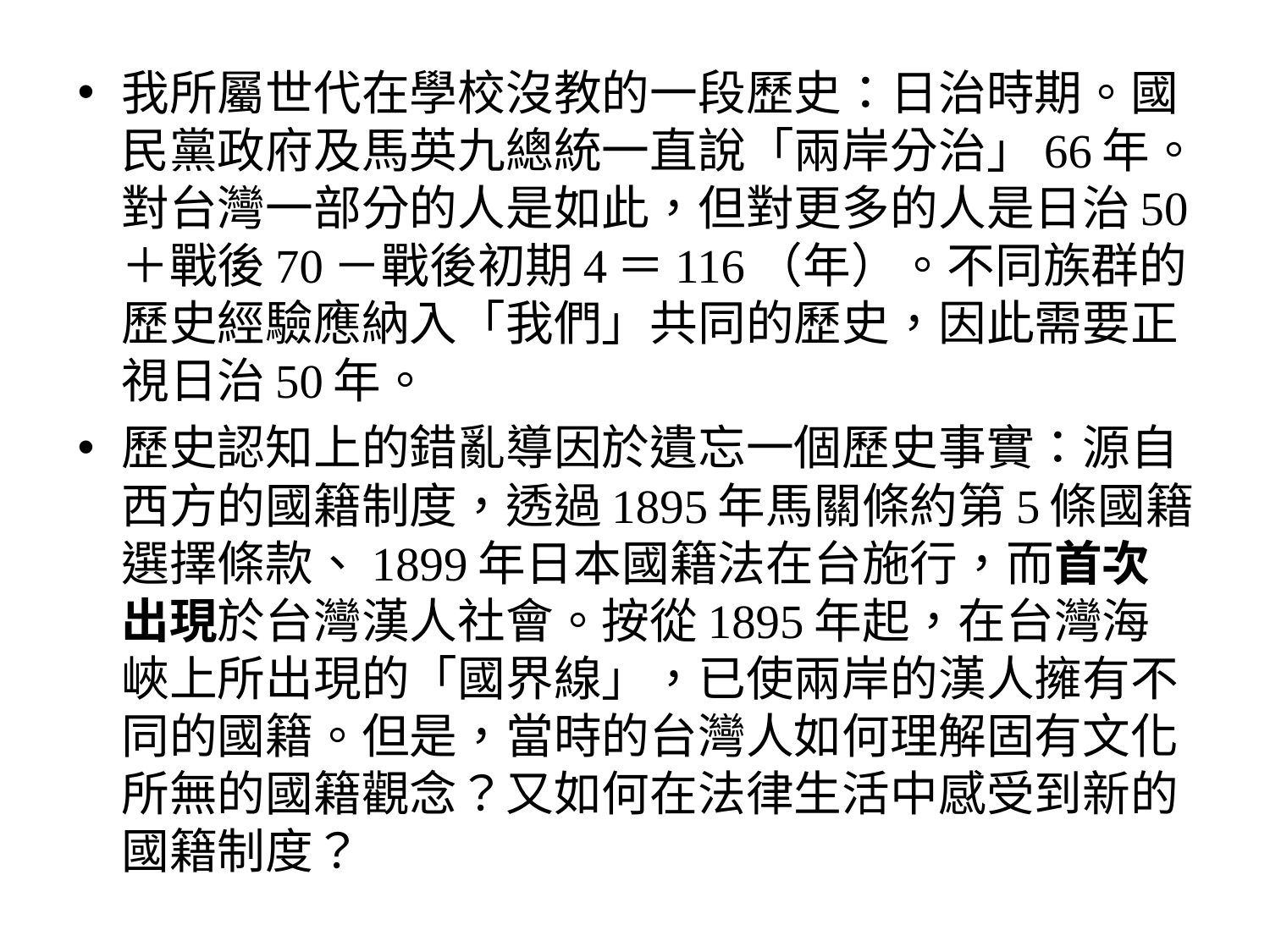

#
我所屬世代在學校沒教的一段歷史：日治時期。國民黨政府及馬英九總統一直說「兩岸分治」66年。對台灣一部分的人是如此，但對更多的人是日治50＋戰後70－戰後初期4＝116（年）。不同族群的歷史經驗應納入「我們」共同的歷史，因此需要正視日治50年。
歷史認知上的錯亂導因於遺忘一個歷史事實：源自西方的國籍制度，透過1895年馬關條約第5條國籍選擇條款、1899年日本國籍法在台施行，而首次出現於台灣漢人社會。按從1895年起，在台灣海峽上所出現的「國界線」，已使兩岸的漢人擁有不同的國籍。但是，當時的台灣人如何理解固有文化所無的國籍觀念？又如何在法律生活中感受到新的國籍制度？